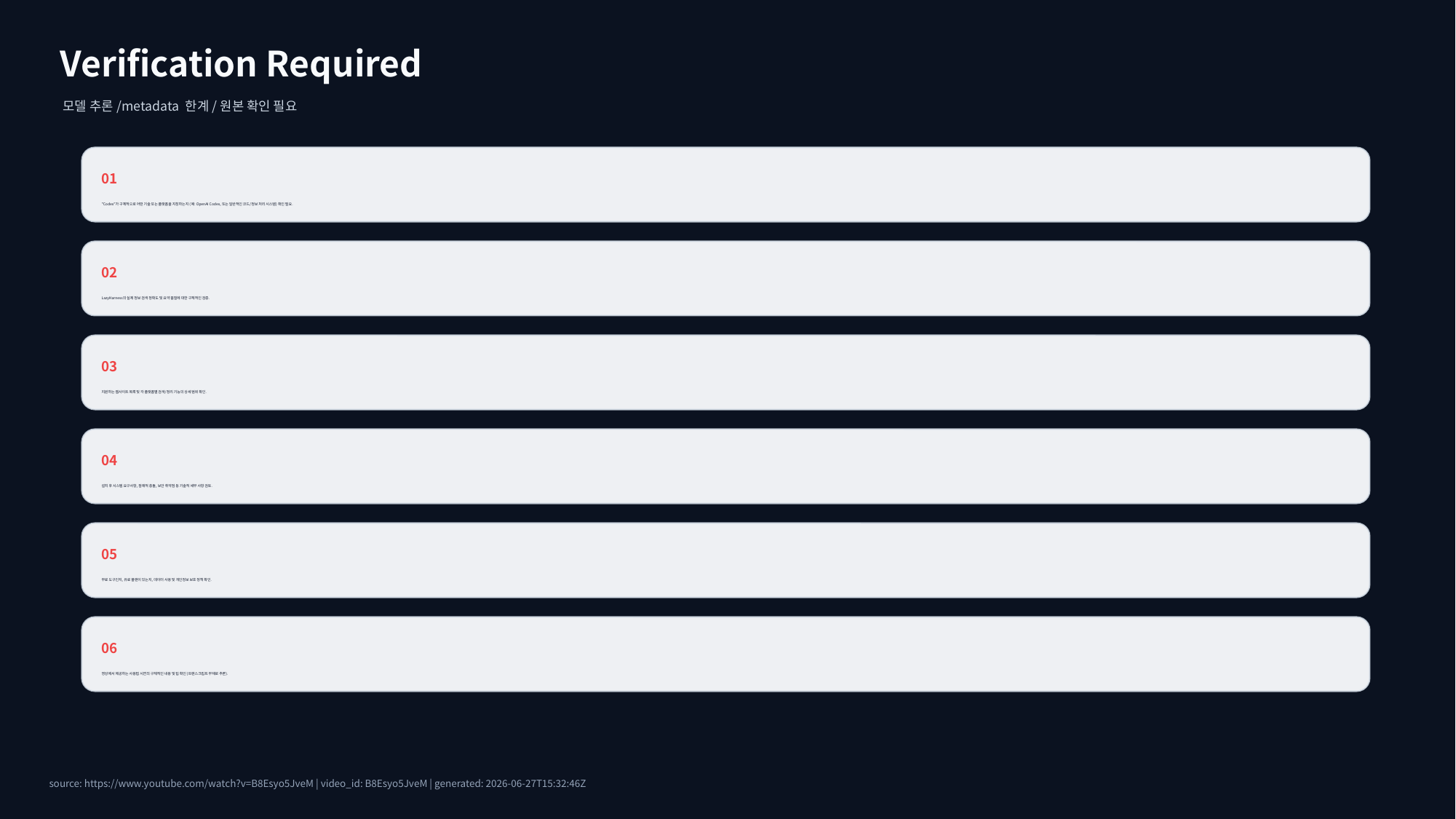

Verification Required
모델 추론/metadata 한계/원본 확인 필요

01
"Codex"가 구체적으로 어떤 기술 또는 플랫폼을 지칭하는지 (예: OpenAI Codex, 또는 일반적인 코드/정보 처리 시스템) 확인 필요.

02
LazyHarness의 실제 정보 검색 정확도 및 요약 품질에 대한 구체적인 검증.

03
지원하는 웹사이트 목록 및 각 플랫폼별 검색/정리 기능의 상세 범위 확인.

04
설치 후 시스템 요구사항, 잠재적 충돌, 보안 취약점 등 기술적 세부 사항 검토.

05
무료 도구인지, 유료 플랜이 있는지, 데이터 사용 및 개인정보 보호 정책 확인.

06
영상에서 제공하는 사용법 시연의 구체적인 내용 및 팁 확인 (트랜스크립트 부재로 추론).
source: https://www.youtube.com/watch?v=B8Esyo5JveM | video_id: B8Esyo5JveM | generated: 2026-06-27T15:32:46Z